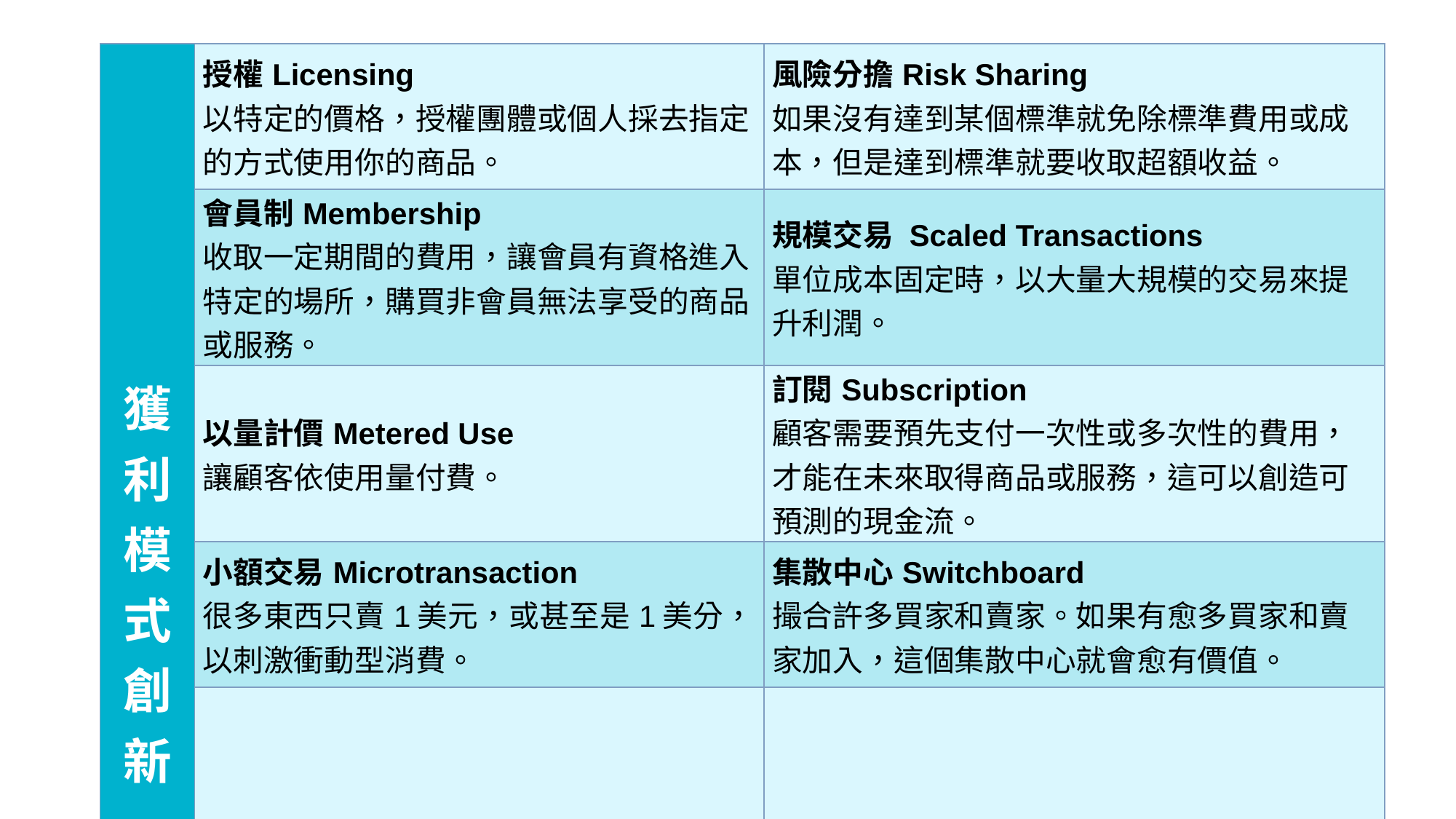

#
| 獲利模式創新 | 授權Licensing 以特定的價格，授權團體或個人採去指定的方式使用你的商品。 | 風險分擔Risk Sharing 如果沒有達到某個標準就免除標準費用或成本，但是達到標準就要收取超額收益。 |
| --- | --- | --- |
|  | 會員制Membership 收取一定期間的費用，讓會員有資格進入特定的場所，購買非會員無法享受的商品或服務。 | 規模交易 Scaled Transactions 單位成本固定時，以大量大規模的交易來提升利潤。 |
|  | 以量計價Metered Use 讓顧客依使用量付費。 | 訂閱Subscription 顧客需要預先支付一次性或多次性的費用，才能在未來取得商品或服務，這可以創造可預測的現金流。 |
|  | 小額交易Microtransaction 很多東西只賣1美元，或甚至是1美分，以刺激衝動型消費。 | 集散中心Switchboard 撮合許多買家和賣家。如果有愈多買家和賣家加入，這個集散中心就會愈有價值。 |
|  | 議價Premium 把價格訂得比競爭對手高，已獲得較高的利潤，通常用於比較高檔的商品、體驗、服務或品牌上。 | 使用者決定User-Defined 按照顧客的付款意願設定價格 |